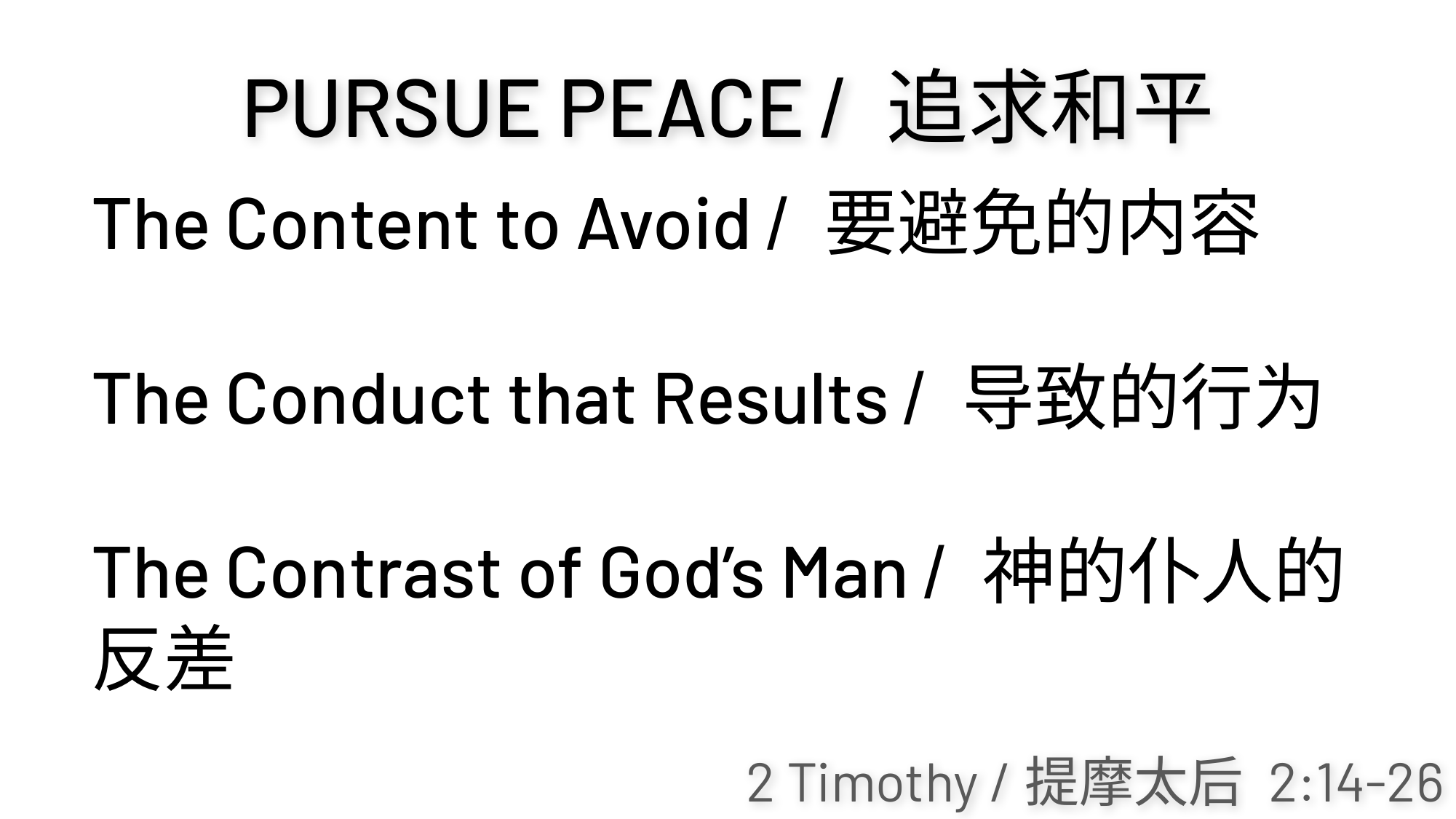

PURSUE PEACE / 追求和平
The Content to Avoid / 要避免的内容

The Conduct that Results / 导致的行为

The Contrast of God’s Man / 神的仆人的反差
2 Timothy /提摩太后 2:14-26